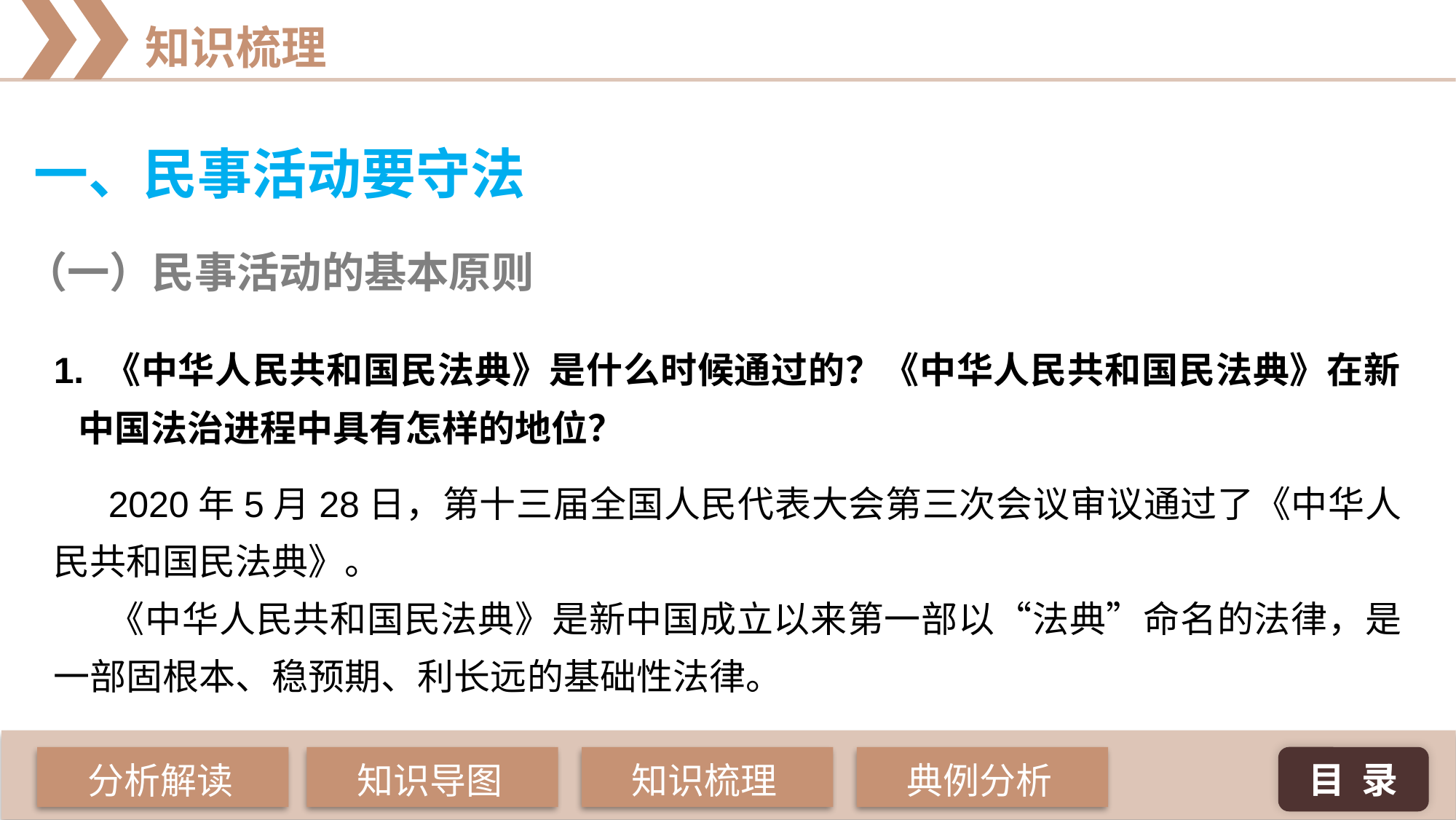

一、民事活动要守法
（一）民事活动的基本原则
1. 《中华人民共和国民法典》是什么时候通过的？《中华人民共和国民法典》在新
   中国法治进程中具有怎样的地位？
2020年5月28日，第十三届全国人民代表大会第三次会议审议通过了《中华人民共和国民法典》。
《中华人民共和国民法典》是新中国成立以来第一部以“法典”命名的法律，是一部固根本、稳预期、利长远的基础性法律。